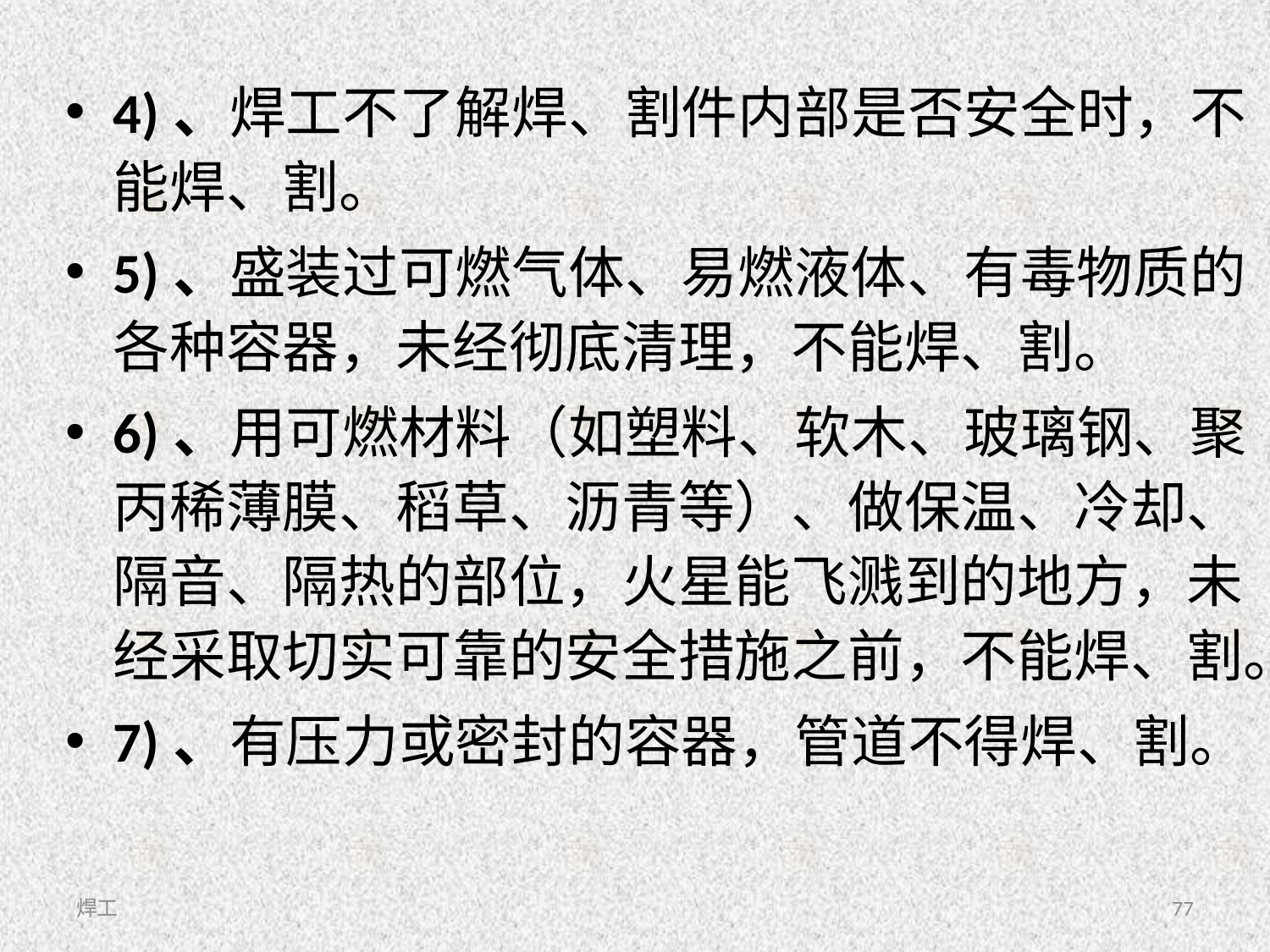

# 4)、焊工不了解焊、割件内部是否安全时，不能焊、割。
5)、盛装过可燃气体、易燃液体、有毒物质的各种容器，未经彻底清理，不能焊、割。
6)、用可燃材料（如塑料、软木、玻璃钢、聚丙稀薄膜、稻草、沥青等）、做保温、冷却、隔音、隔热的部位，火星能飞溅到的地方，未经采取切实可靠的安全措施之前，不能焊、割。
7)、有压力或密封的容器，管道不得焊、割。
焊工
77